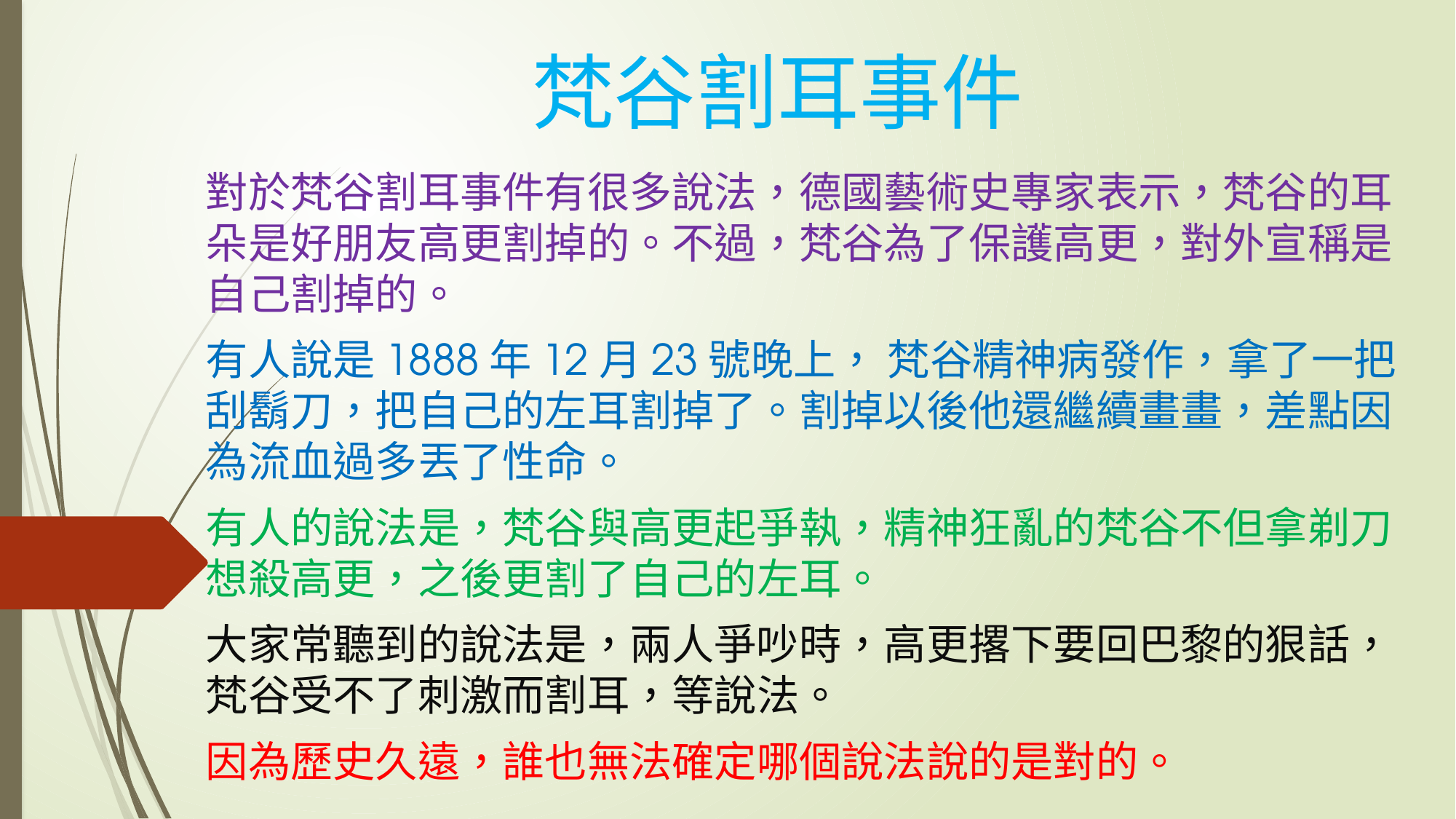

# 梵谷割耳事件
對於梵谷割耳事件有很多說法，德國藝術史專家表示，梵谷的耳朵是好朋友高更割掉的。不過，梵谷為了保護高更，對外宣稱是自己割掉的。
有人說是1888年12月23號晚上， 梵谷精神病發作，拿了一把刮鬍刀，把自己的左耳割掉了。割掉以後他還繼續畫畫，差點因為流血過多丟了性命。
有人的說法是，梵谷與高更起爭執，精神狂亂的梵谷不但拿剃刀想殺高更，之後更割了自己的左耳。
大家常聽到的說法是，兩人爭吵時，高更撂下要回巴黎的狠話，梵谷受不了刺激而割耳，等說法。
因為歷史久遠，誰也無法確定哪個說法說的是對的。